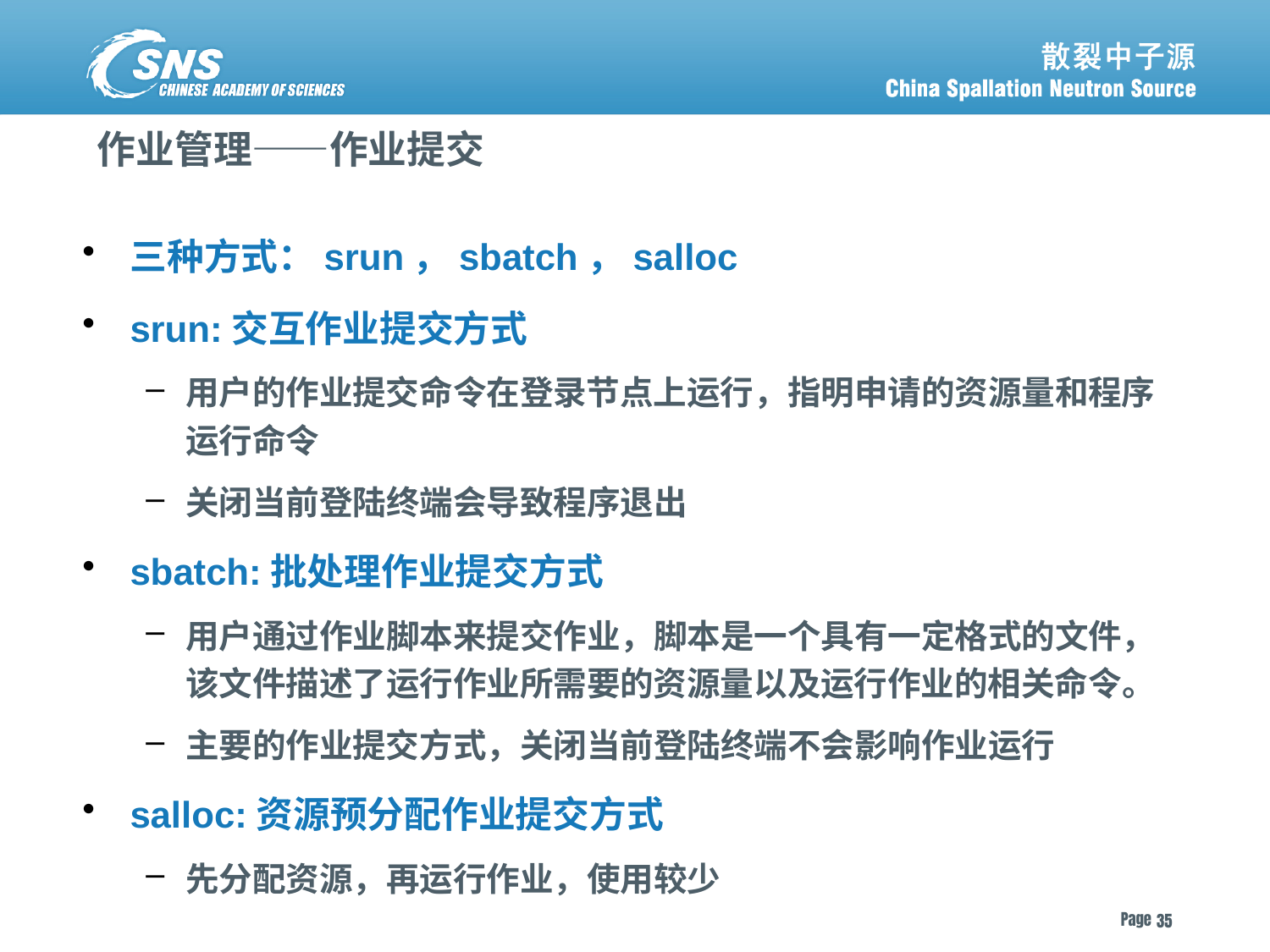

# 作业管理——作业提交
三种方式：srun，sbatch，salloc
srun:交互作业提交方式
用户的作业提交命令在登录节点上运行，指明申请的资源量和程序运行命令
关闭当前登陆终端会导致程序退出
sbatch:批处理作业提交方式
用户通过作业脚本来提交作业，脚本是一个具有一定格式的文件，该文件描述了运行作业所需要的资源量以及运行作业的相关命令。
主要的作业提交方式，关闭当前登陆终端不会影响作业运行
salloc:资源预分配作业提交方式
先分配资源，再运行作业，使用较少

35